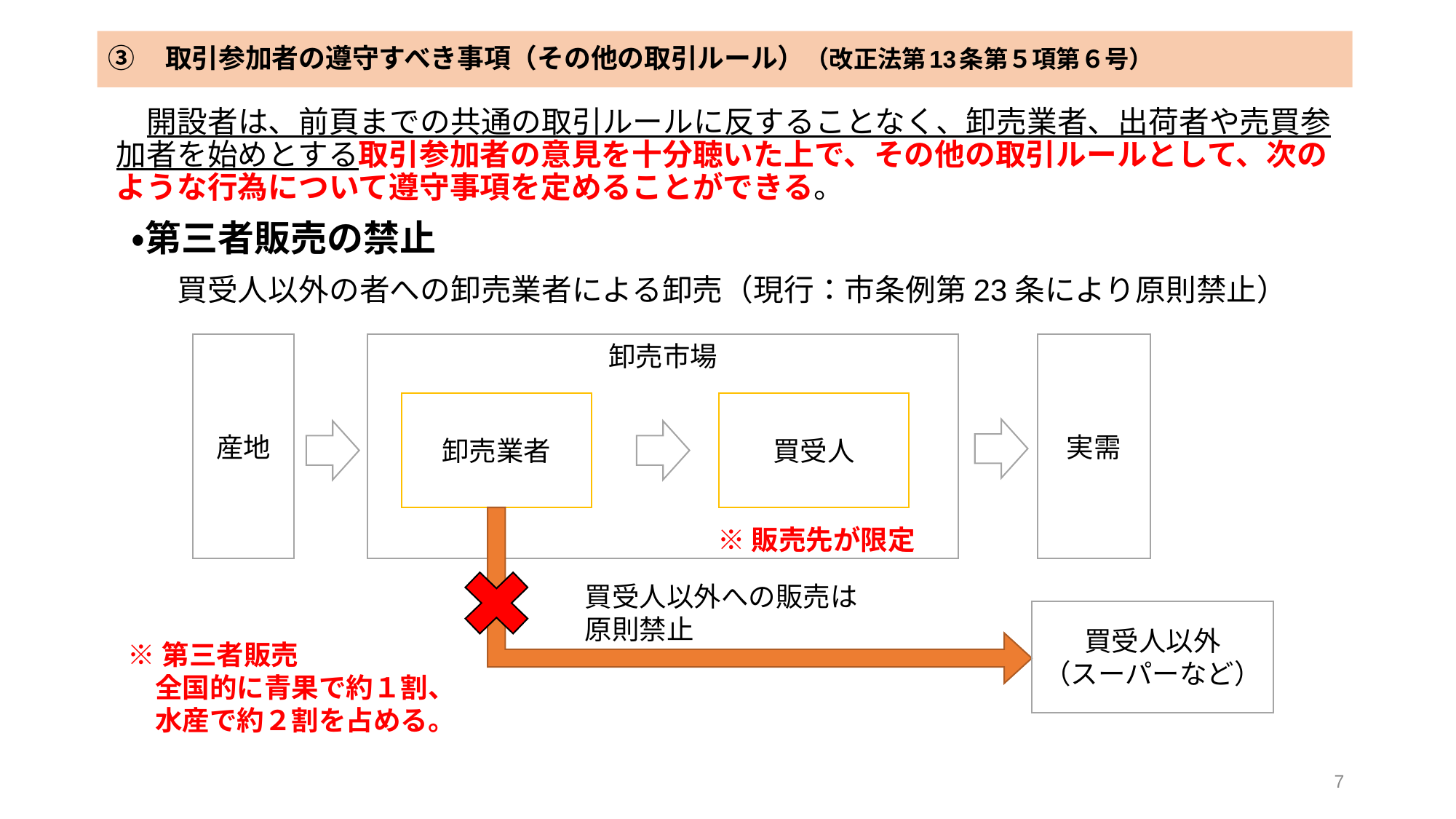

③　取引参加者の遵守すべき事項（その他の取引ルール）（改正法第13条第５項第６号）
　開設者は、前頁までの共通の取引ルールに反することなく、卸売業者、出荷者や売買参加者を始めとする取引参加者の意見を十分聴いた上で、その他の取引ルールとして、次のような行為について遵守事項を定めることができる。
　・第三者販売の禁止
　　買受人以外の者への卸売業者による卸売（現行：市条例第23条により原則禁止）

産地
卸売市場
実需
買受人
卸売業者

買受人以外
（スーパーなど）

※販売先が限定
買受人以外への販売は原則禁止
※第三者販売
　全国的に青果で約１割、
　水産で約２割を占める。
7